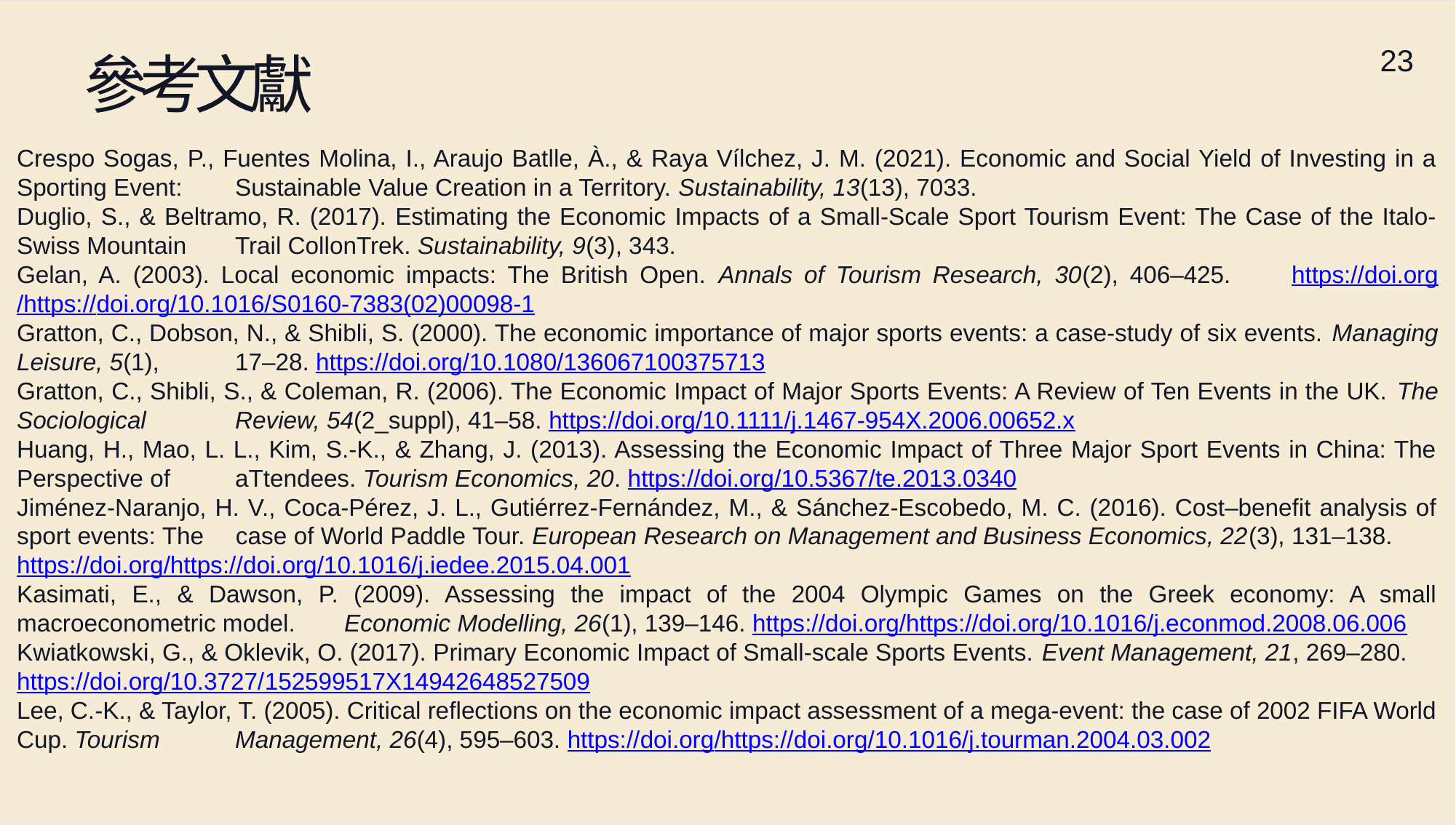

23
參考文獻
Crespo Sogas, P., Fuentes Molina, I., Araujo Batlle, À., & Raya Vílchez, J. M. (2021). Economic and Social Yield of Investing in a Sporting Event: 	Sustainable Value Creation in a Territory. Sustainability, 13(13), 7033.
Duglio, S., & Beltramo, R. (2017). Estimating the Economic Impacts of a Small-Scale Sport Tourism Event: The Case of the Italo-Swiss Mountain 	Trail CollonTrek. Sustainability, 9(3), 343.
Gelan, A. (2003). Local economic impacts: The British Open. Annals of Tourism Research, 30(2), 406–425. 	https://doi.org/https://doi.org/10.1016/S0160-7383(02)00098-1
Gratton, C., Dobson, N., & Shibli, S. (2000). The economic importance of major sports events: a case-study of six events. Managing Leisure, 5(1), 	17–28. https://doi.org/10.1080/136067100375713
Gratton, C., Shibli, S., & Coleman, R. (2006). The Economic Impact of Major Sports Events: A Review of Ten Events in the UK. The Sociological 	Review, 54(2_suppl), 41–58. https://doi.org/10.1111/j.1467-954X.2006.00652.x
Huang, H., Mao, L. L., Kim, S.-K., & Zhang, J. (2013). Assessing the Economic Impact of Three Major Sport Events in China: The Perspective of 	aTtendees. Tourism Economics, 20. https://doi.org/10.5367/te.2013.0340
Jiménez-Naranjo, H. V., Coca-Pérez, J. L., Gutiérrez-Fernández, M., & Sánchez-Escobedo, M. C. (2016). Cost–benefit analysis of sport events: The 	case of World Paddle Tour. European Research on Management and Business Economics, 22(3), 131–138. 	https://doi.org/https://doi.org/10.1016/j.iedee.2015.04.001
Kasimati, E., & Dawson, P. (2009). Assessing the impact of the 2004 Olympic Games on the Greek economy: A small macroeconometric model. 	Economic Modelling, 26(1), 139–146. https://doi.org/https://doi.org/10.1016/j.econmod.2008.06.006
Kwiatkowski, G., & Oklevik, O. (2017). Primary Economic Impact of Small-scale Sports Events. Event Management, 21, 269–280. 	https://doi.org/10.3727/152599517X14942648527509
Lee, C.-K., & Taylor, T. (2005). Critical reflections on the economic impact assessment of a mega-event: the case of 2002 FIFA World Cup. Tourism 	Management, 26(4), 595–603. https://doi.org/https://doi.org/10.1016/j.tourman.2004.03.002